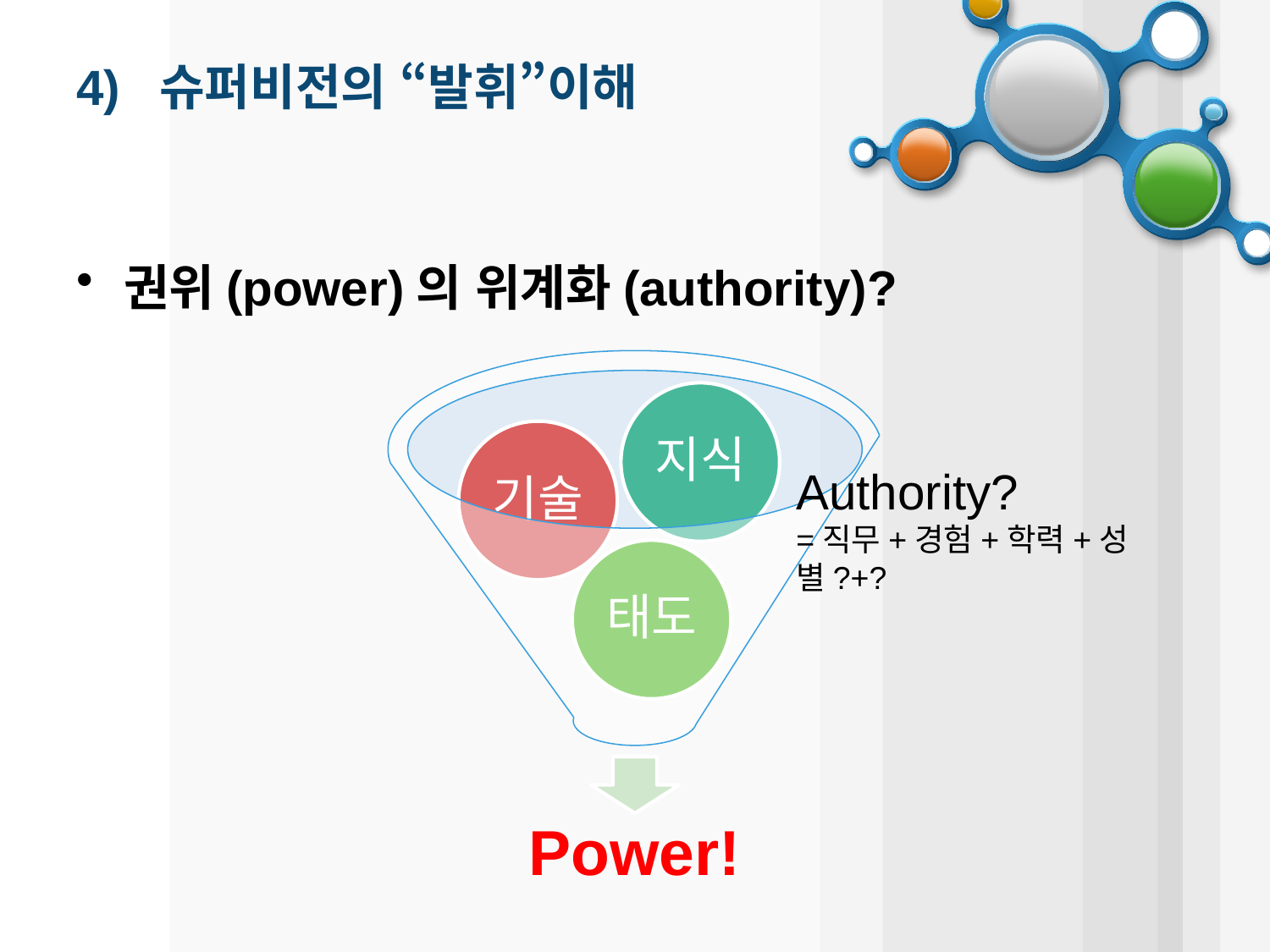

# 4)  슈퍼비전의 “발휘”이해
권위(power)의 위계화(authority)?
Power!
태도
기술
지식
Authority?
=직무+경험+학력+성별?+?